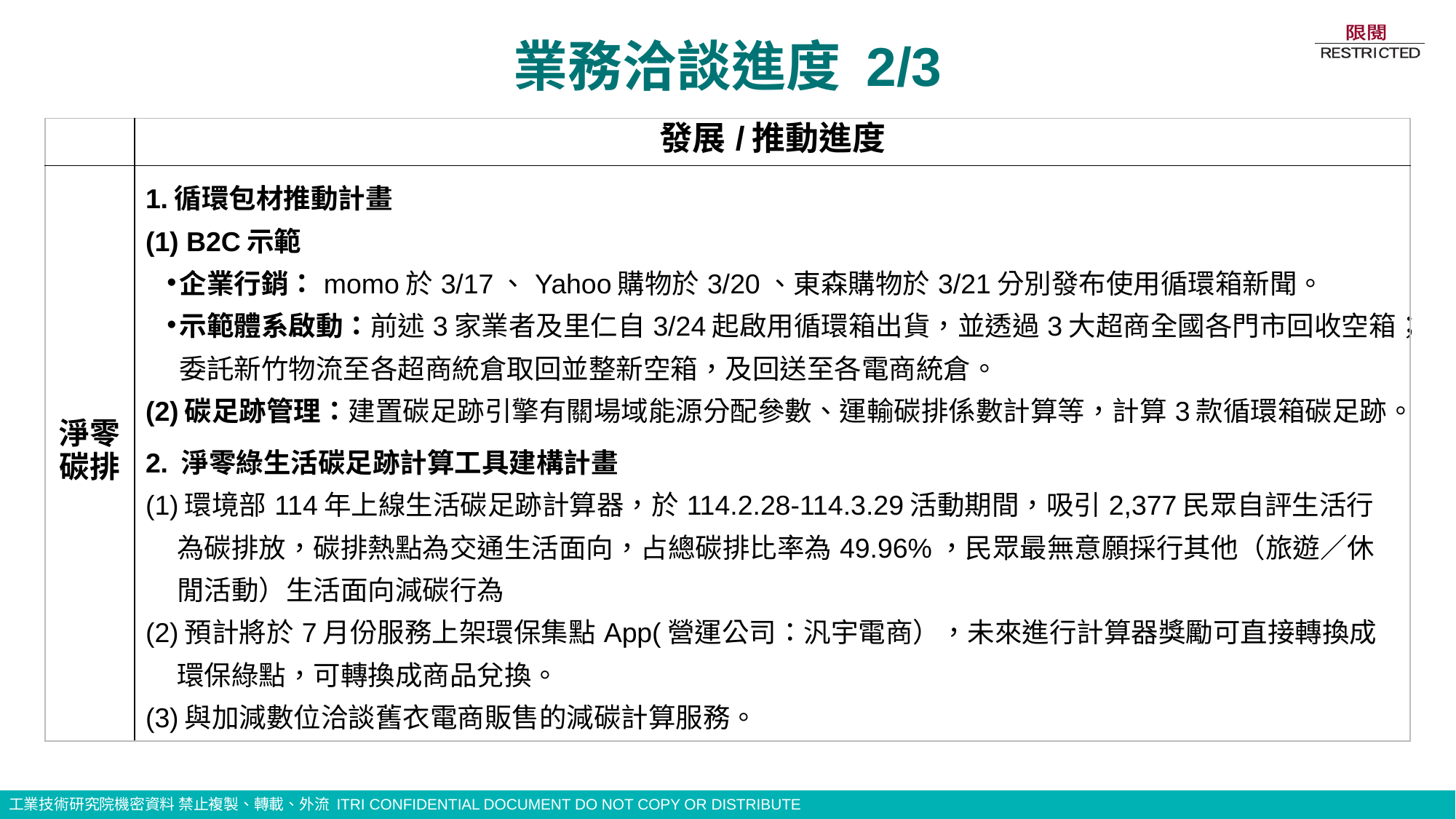

# 業務洽談進度 2/3
|  | 發展/推動進度 |
| --- | --- |
| 淨零碳排 | 1.循環包材推動計畫 (1) B2C示範 企業行銷：momo於3/17、Yahoo購物於3/20、東森購物於3/21分別發布使用循環箱新聞。 示範體系啟動：前述3家業者及里仁自3/24起啟用循環箱出貨，並透過3大超商全國各門市回收空箱；委託新竹物流至各超商統倉取回並整新空箱，及回送至各電商統倉。 (2)碳足跡管理：建置碳足跡引擎有關場域能源分配參數、運輸碳排係數計算等，計算3款循環箱碳足跡。 2. 淨零綠生活碳足跡計算工具建構計畫 (1)環境部114年上線生活碳足跡計算器，於114.2.28-114.3.29活動期間，吸引2,377民眾自評生活行為碳排放，碳排熱點為交通生活面向，占總碳排比率為49.96%，民眾最無意願採行其他（旅遊／休閒活動）生活面向減碳行為 (2)預計將於7月份服務上架環保集點App(營運公司：汎宇電商），未來進行計算器獎勵可直接轉換成環保綠點，可轉換成商品兌換。 (3)與加減數位洽談舊衣電商販售的減碳計算服務。 |